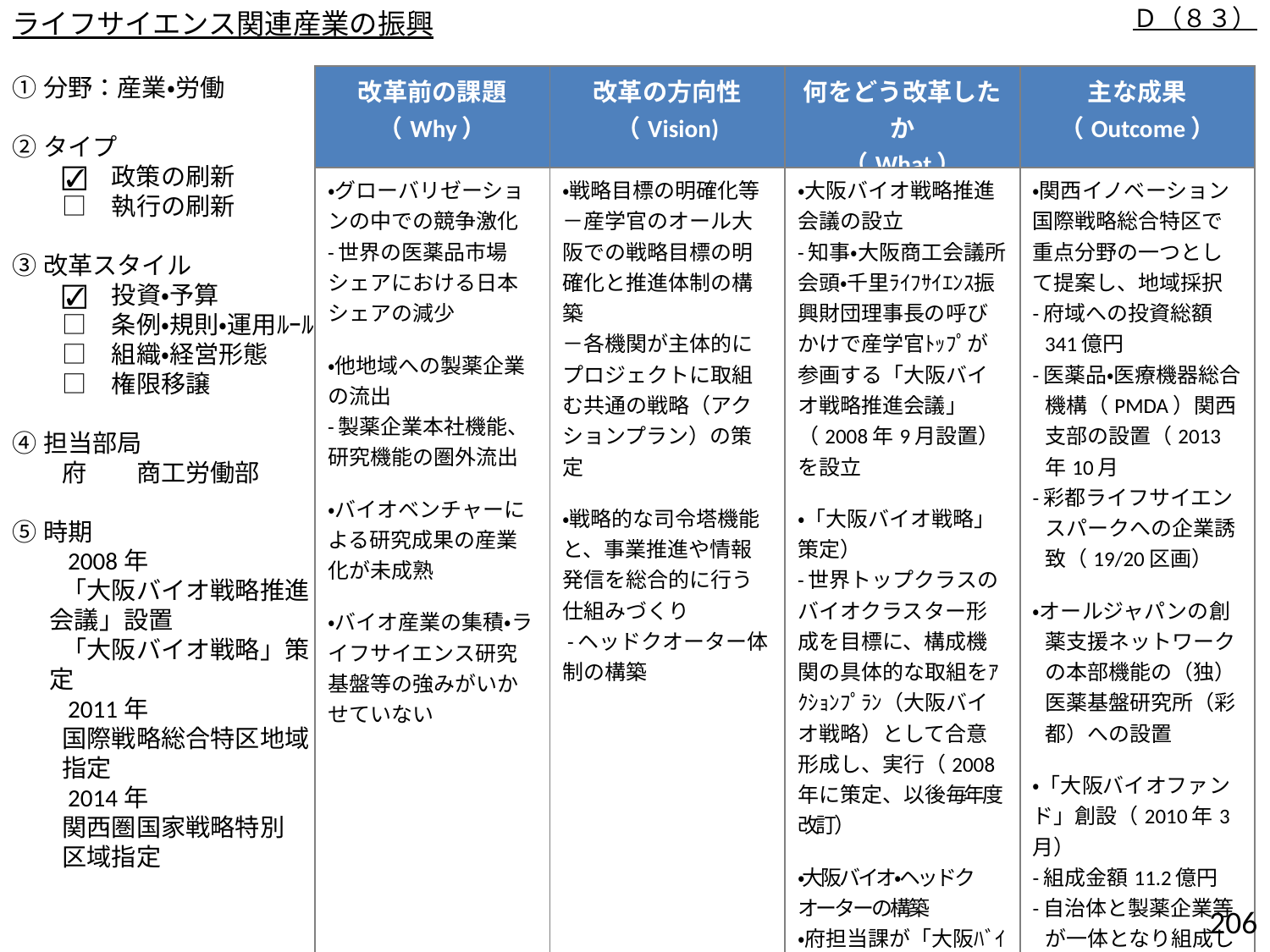

ライフサイエンス関連産業の振興
Ｄ（８３）
①分野：産業・労働

②タイプ
　　☑　政策の刷新
　　□　執行の刷新

③改革スタイル
　　☑　投資・予算
　　□　条例・規則・運用ﾙｰﾙ
　　□　組織・経営形態
　　□　権限移譲

④担当部局
　　府　　商工労働部

⑤時期
　　2008年
　　「大阪バイオ戦略推進会議」設置
　　「大阪バイオ戦略」策定
　　2011年
　　国際戦略総合特区地域
　　指定
　　2014年
　　関西圏国家戦略特別
　　区域指定
| 改革前の課題 （Why） | 改革の方向性 （Vision) | 何をどう改革したか （What） | 主な成果 （Outcome） |
| --- | --- | --- | --- |
| ・グローバリゼーションの中での競争激化 -世界の医薬品市場シェアにおける日本シェアの減少 ・他地域への製薬企業の流出 -製薬企業本社機能、研究機能の圏外流出 ・バイオベンチャーによる研究成果の産業化が未成熟 ・バイオ産業の集積・ライフサイエンス研究基盤等の強みがいかせていない | ・戦略目標の明確化等 －産学官のオール大阪での戦略目標の明確化と推進体制の構築 －各機関が主体的にプロジェクトに取組む共通の戦略（アクションプラン）の策定 ・戦略的な司令塔機能と、事業推進や情報発信を総合的に行う仕組みづくり -ヘッドクオーター体制の構築 | ・大阪バイオ戦略推進会議の設立 -知事・大阪商工会議所会頭・千里ﾗｲﾌｻｲｴﾝｽ振興財団理事長の呼びかけで産学官ﾄｯﾌﾟが参画する「大阪バイオ戦略推進会議」（2008年9月設置）を設立 ・「大阪バイオ戦略」策定） -世界トップクラスのバイオクラスター形成を目標に、構成機関の具体的な取組をｱｸｼｮﾝﾌﾟﾗﾝ（大阪バイオ戦略）として合意形成し、実行（2008年に策定、以後毎年度改訂） ・大阪バイオ・ヘッドクオーターの構築 ・府担当課が「大阪ﾊﾞｲｵ･ﾍｯﾄﾞｸｵｰﾀｰ」として、研究機関等が集積する北大阪地域に本拠を置き、現地性を高め戦略の立案・フォローアップ・ワンストップ窓口・総合調整機関として活動 | ・関西イノベーション国際戦略総合特区で重点分野の一つとして提案し、地域採択 -府域への投資総額341億円 -医薬品・医療機器総合機構（PMDA）関西支部の設置（2013年10月 -彩都ライフサイエンスパークへの企業誘致（19/20区画） ・オールジャパンの創薬支援ネットワークの本部機能の（独）医薬基盤研究所（彩都）への設置 ・「大阪バイオファンド」創設（2010年3月） -組成金額11.2億円 -自治体と製薬企業等が一体となり組成した全国初のﾊﾞｲｵﾌｧﾝﾄﾞ -投資実績：8社9件／投資総額約6.8億円 |
206